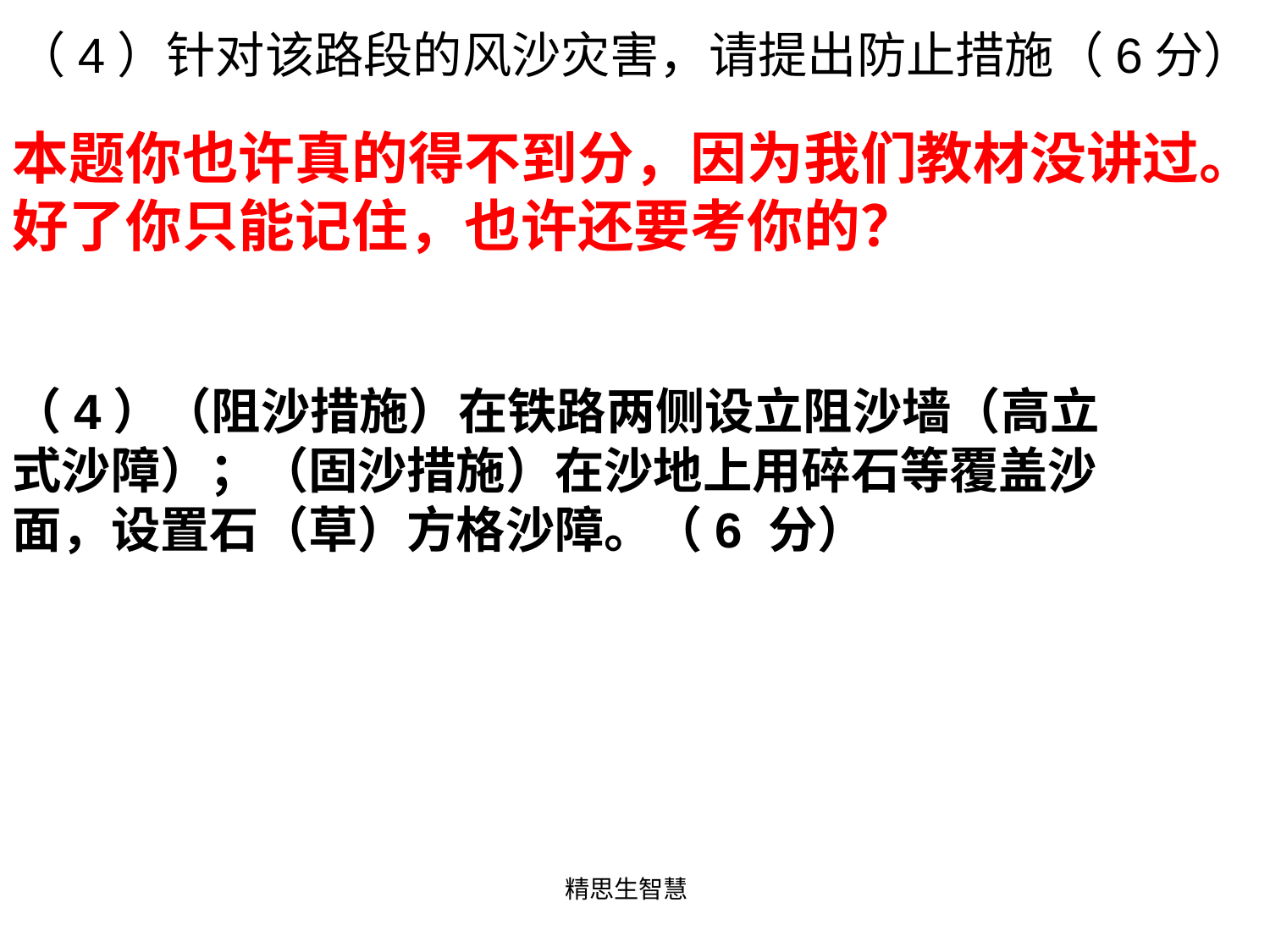

# （4）针对该路段的风沙灾害，请提出防止措施（6分）
本题你也许真的得不到分，因为我们教材没讲过。好了你只能记住，也许还要考你的？
（4）（阻沙措施）在铁路两侧设立阻沙墙（高立式沙障）；（固沙措施）在沙地上用碎石等覆盖沙面，设置石（草）方格沙障。（6 分）

精思生智慧